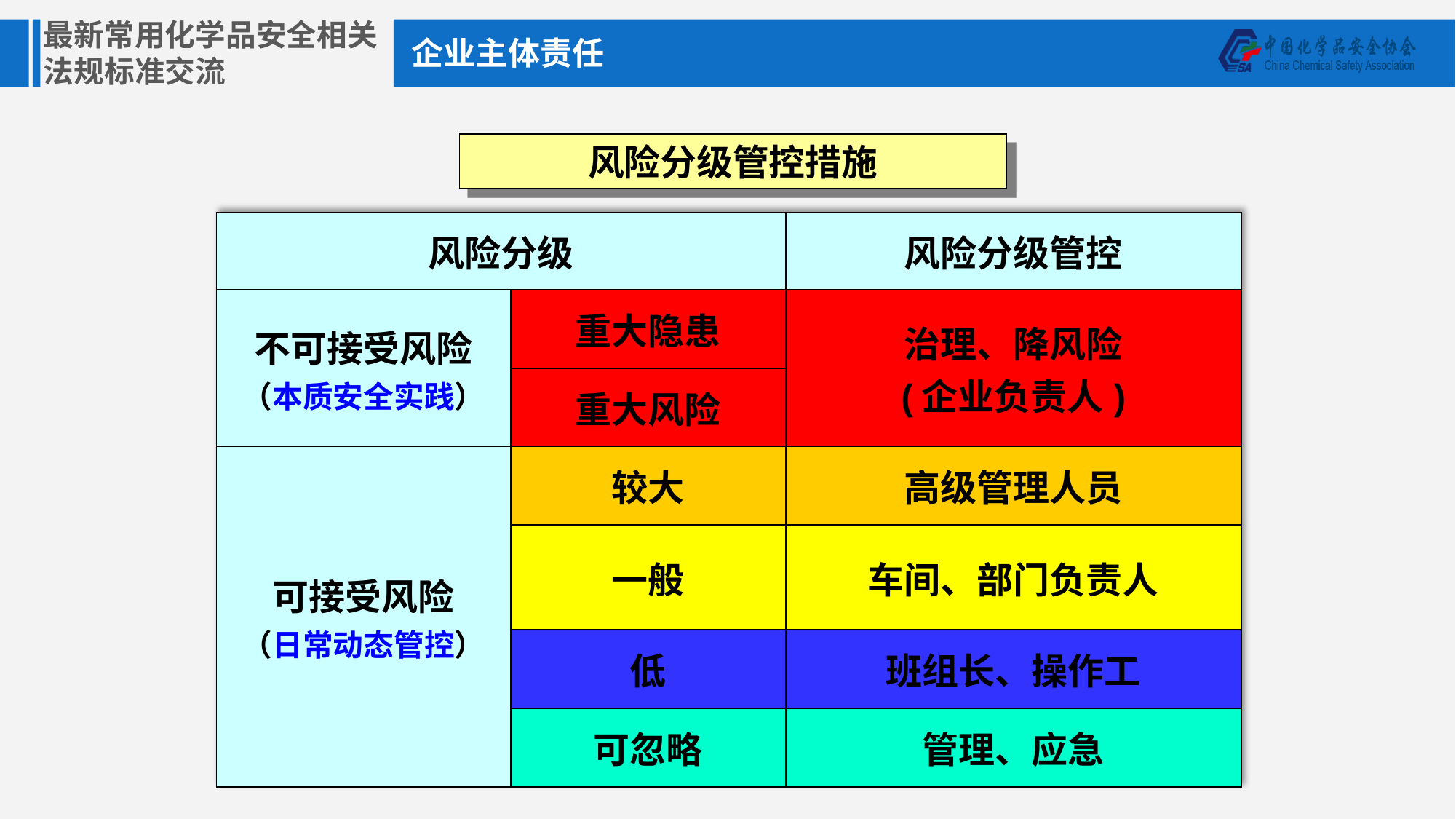

企业主体责任
风险分级管控措施
| 风险分级 |  | 风险分级管控 |
| --- | --- | --- |
| 不可接受风险 （本质安全实践） | 重大隐患 | 治理、降风险 (企业负责人) |
|  | 重大风险 |  |
| 可接受风险 （日常动态管控） | 较大 | 高级管理人员 |
|  | 一般 | 车间、部门负责人 |
|  | 低 | 班组长、操作工 |
|  | 可忽略 | 管理、应急 |